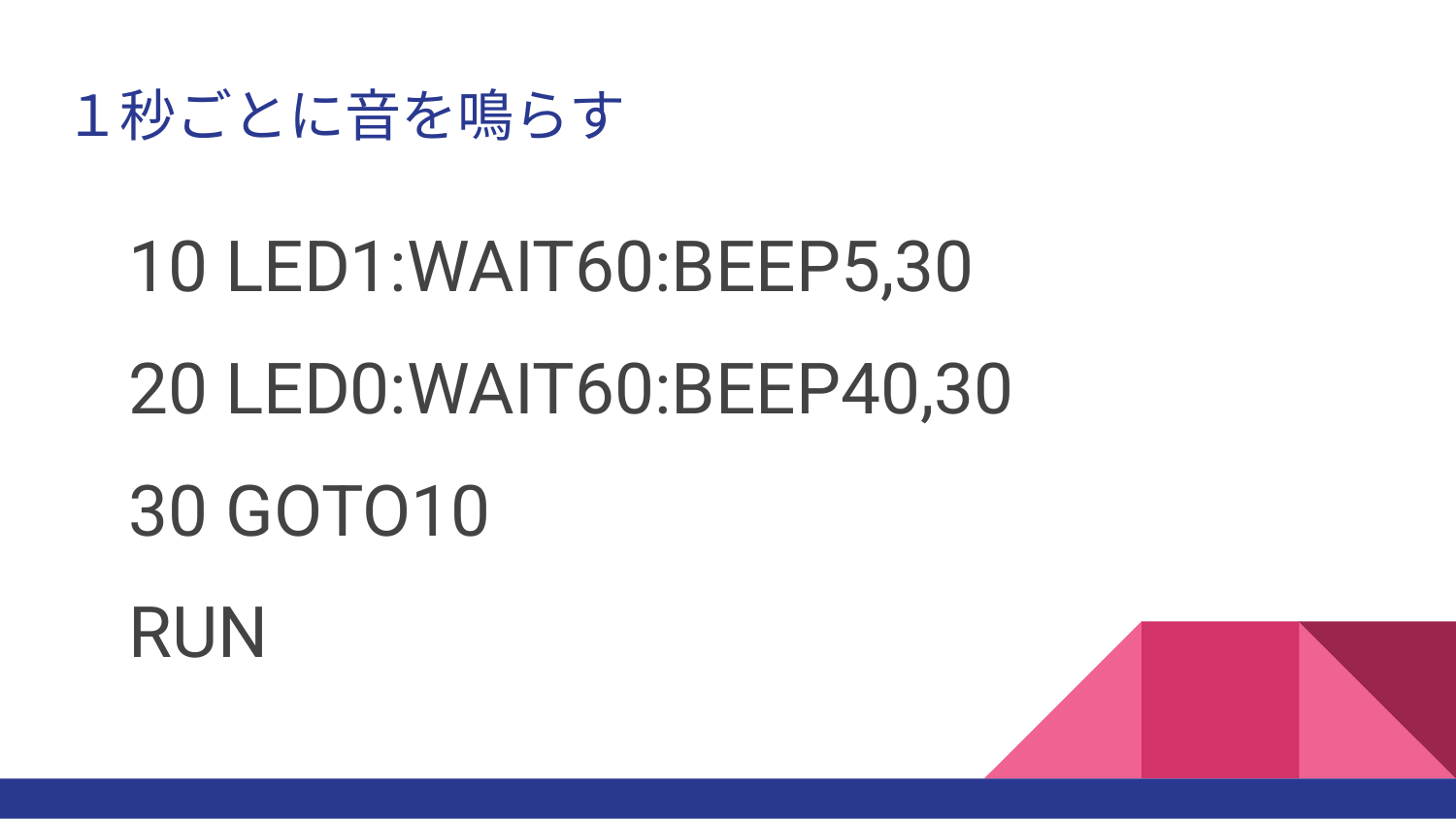

# １秒ごとに音を鳴らす
10 LED1:WAIT60:BEEP5,30
20 LED0:WAIT60:BEEP40,30
30 GOTO10
RUN